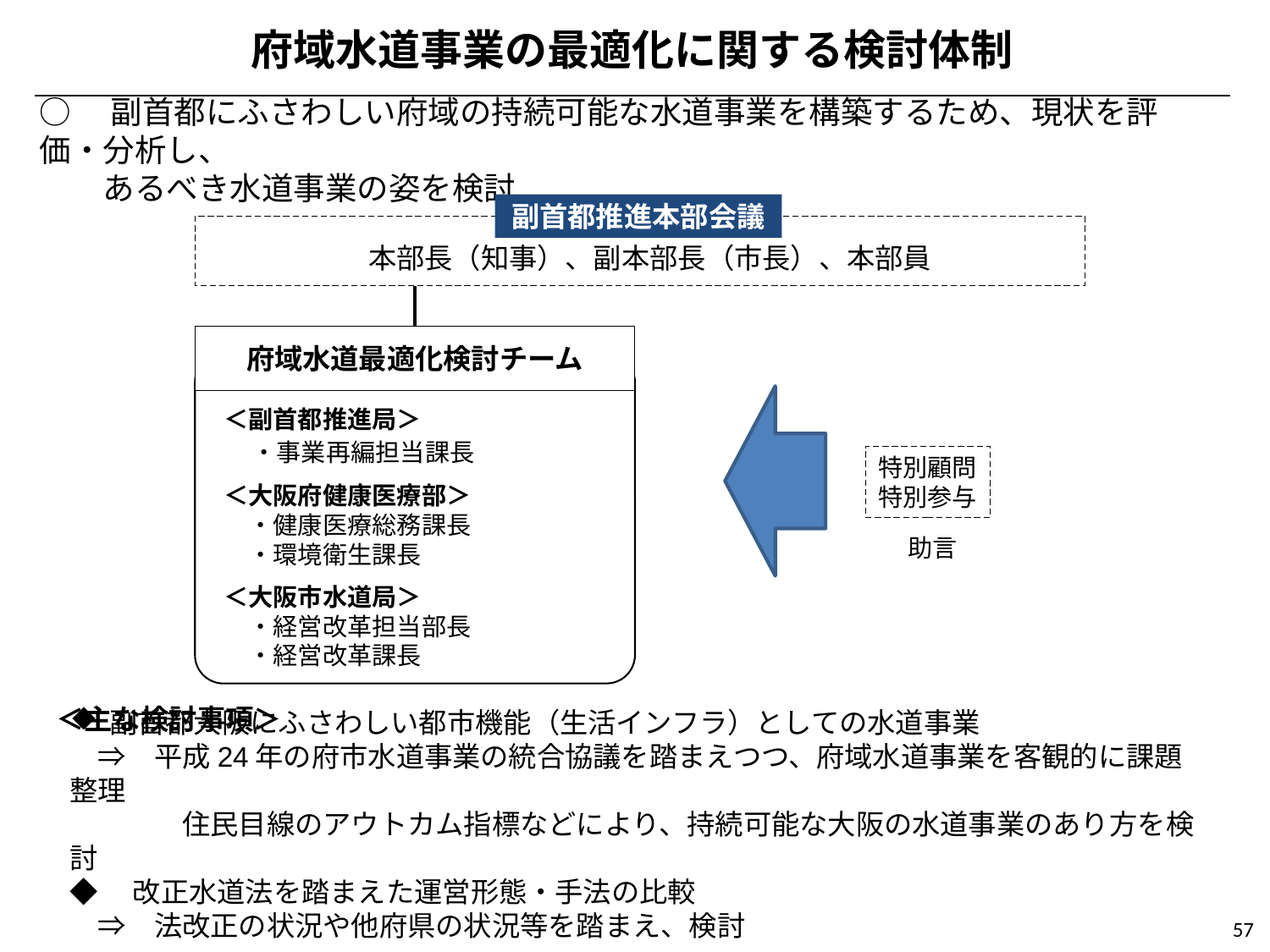

府域水道事業の最適化に関する検討体制
○　副首都にふさわしい府域の持続可能な水道事業を構築するため、現状を評価・分析し、
　　あるべき水道事業の姿を検討
副首都推進本部会議

本部長（知事）、副本部長（市長）、本部員
府域水道最適化検討チーム

＜副首都推進局＞
　・事業再編担当課長

＜大阪府健康医療部＞
　・健康医療総務課長
　・環境衛生課長

＜大阪市水道局＞
　・経営改革担当部長
　・経営改革課長

特別顧問
特別参与
助言
＜主な検討事項＞
副首都大阪にふさわしい都市機能（生活インフラ）としての水道事業
　⇒　平成24年の府市水道事業の統合協議を踏まえつつ、府域水道事業を客観的に課題整理
　　　　住民目線のアウトカム指標などにより、持続可能な大阪の水道事業のあり方を検討
◆　改正水道法を踏まえた運営形態・手法の比較
　⇒　法改正の状況や他府県の状況等を踏まえ、検討
57